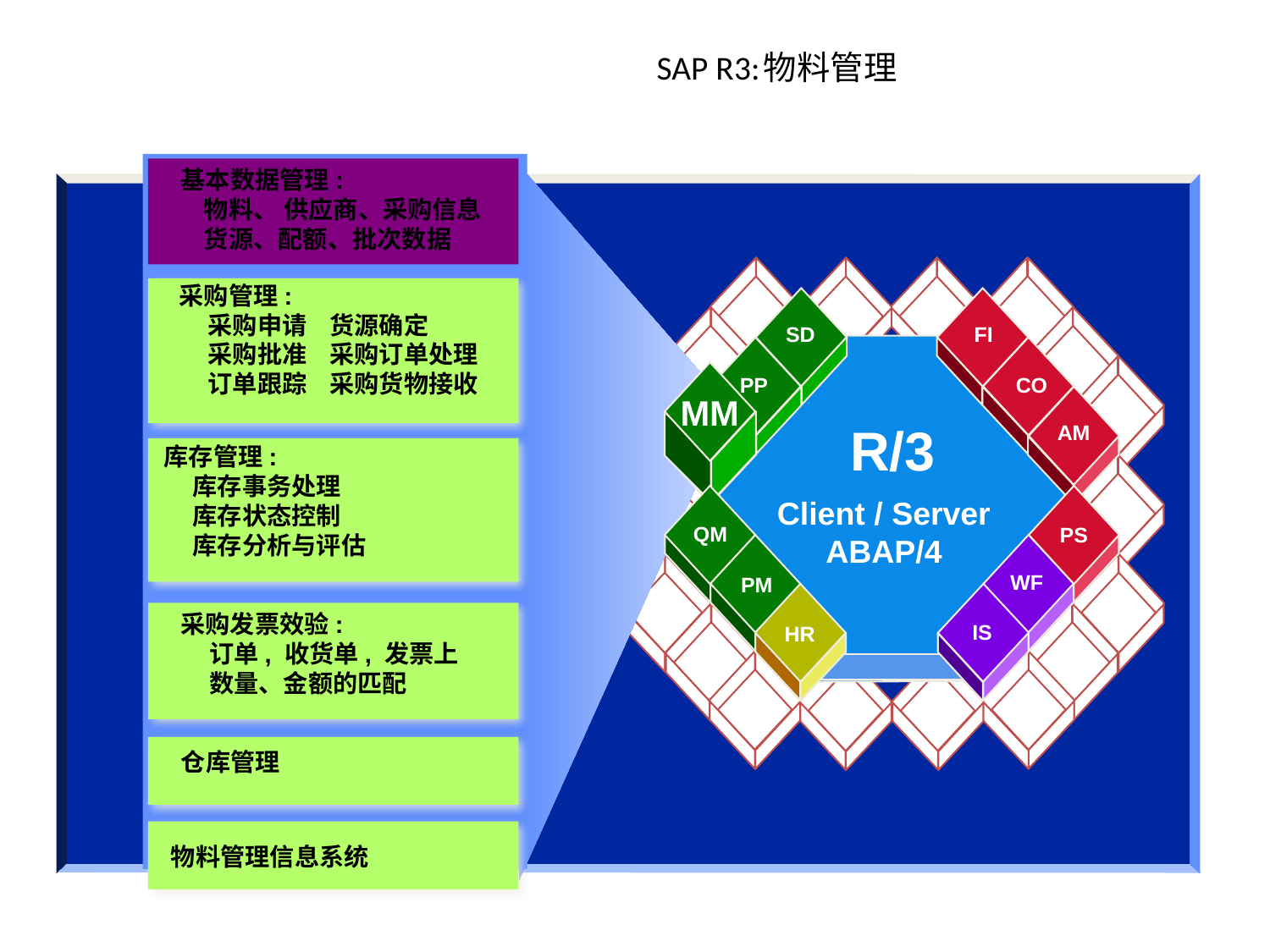

# SAP R3:物料管理

基本数据管理:
   物料、 供应商、采购信息
   货源、配额、批次数据

采购管理:
    采购申请    货源确定
    采购批准    采购订单处理
    订单跟踪    采购货物接收

SD
FI

PP
CO

MM

R/3
AM
库存管理:
    库存事务处理
    库存状态控制
    库存分析与评估

Client / Server
ABAP/4

QM
PS

WF
PM

采购发票效验:
    订单, 收货单, 发票上
    数量、金额的匹配

IS
HR

仓库管理

物料管理信息系统